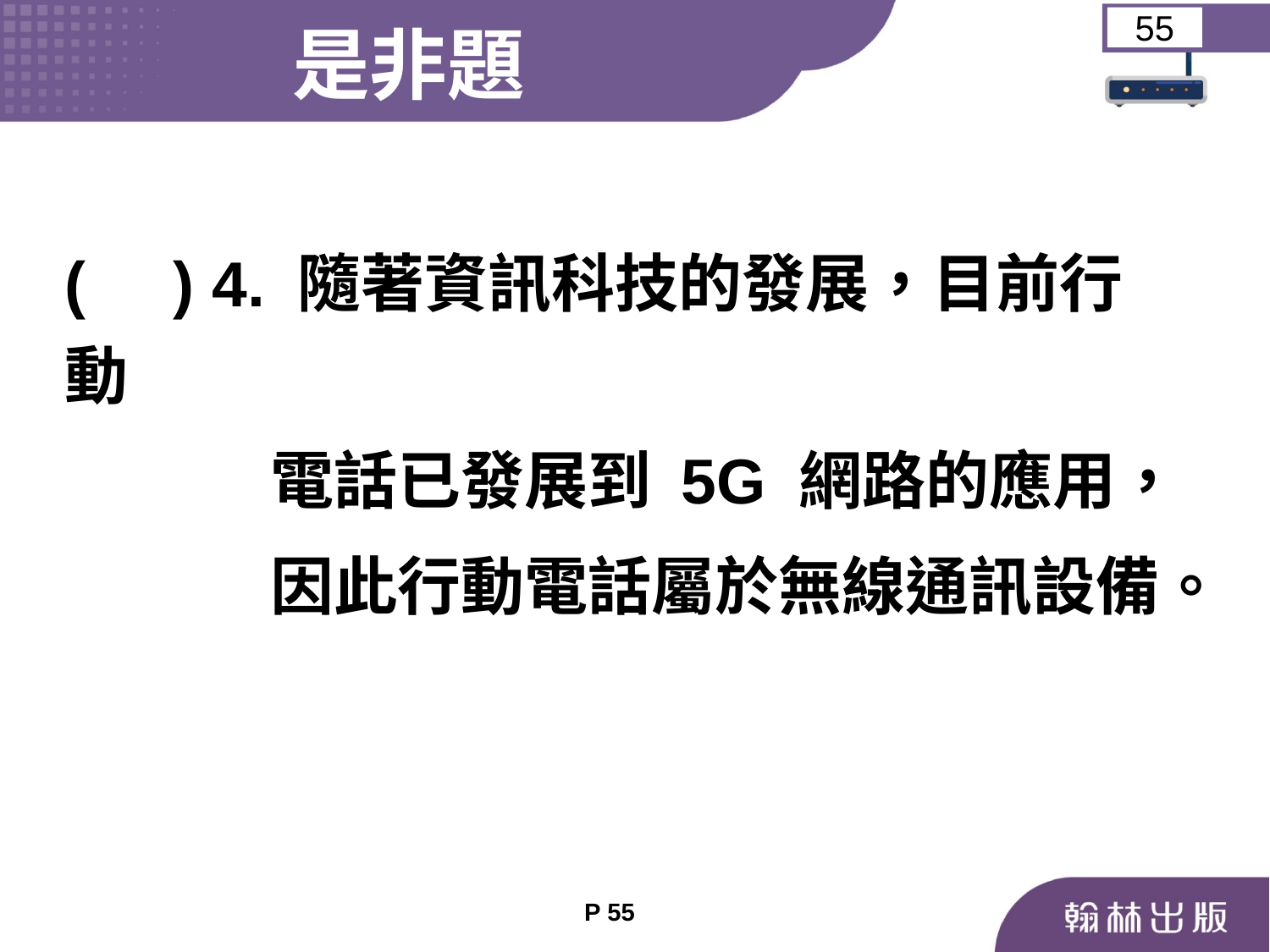

是非題

55
	(     ) 4. 隨著資訊科技的發展，目前行動
               電話已發展到 5G 網路的應用，
               因此行動電話屬於無線通訊設備。
P 55